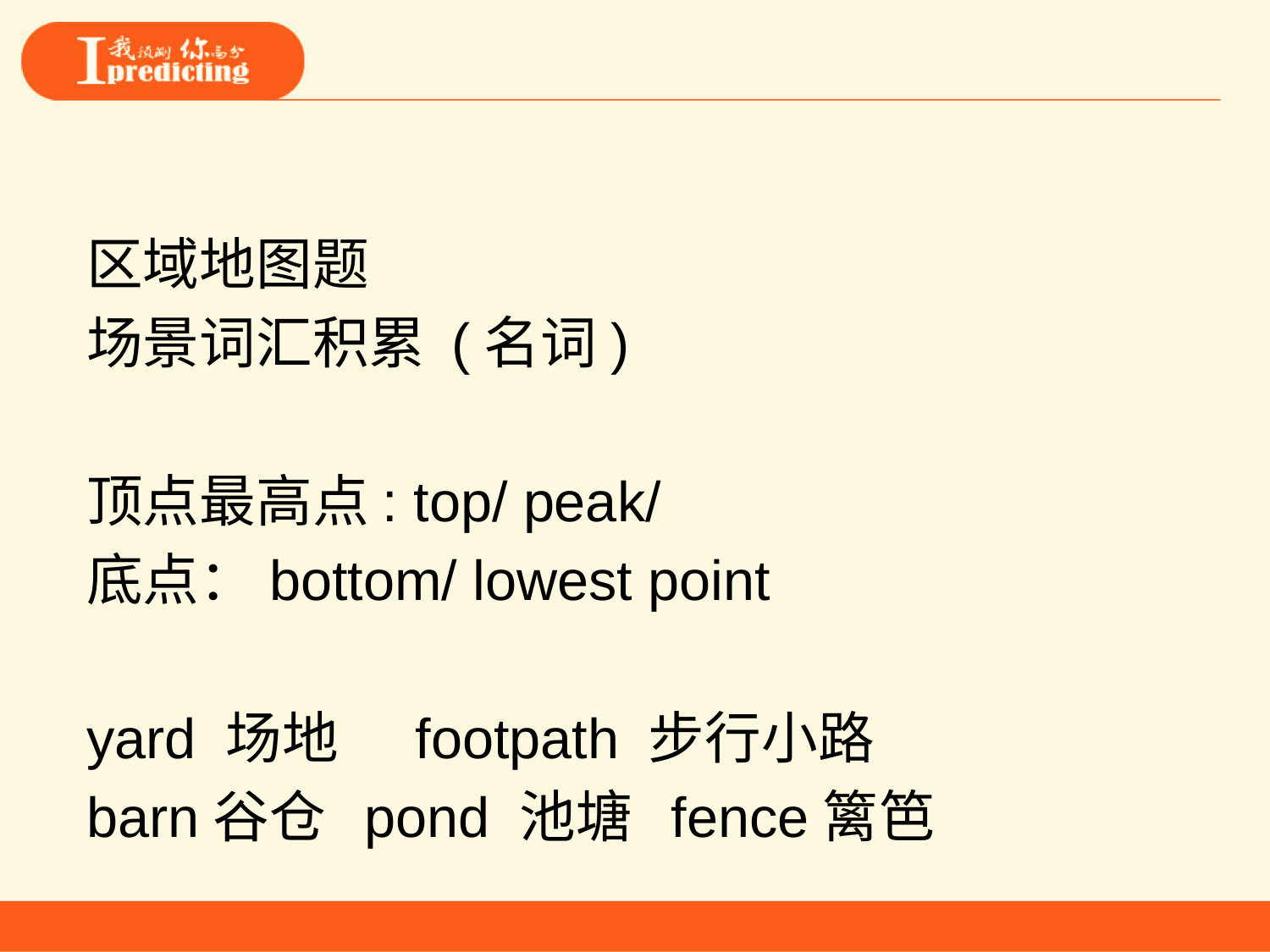

#
区域地图题
场景词汇积累 (名词)

顶点最高点: top/ peak/
底点：bottom/ lowest point

yard 场地     footpath 步行小路
barn谷仓  pond 池塘  fence篱笆